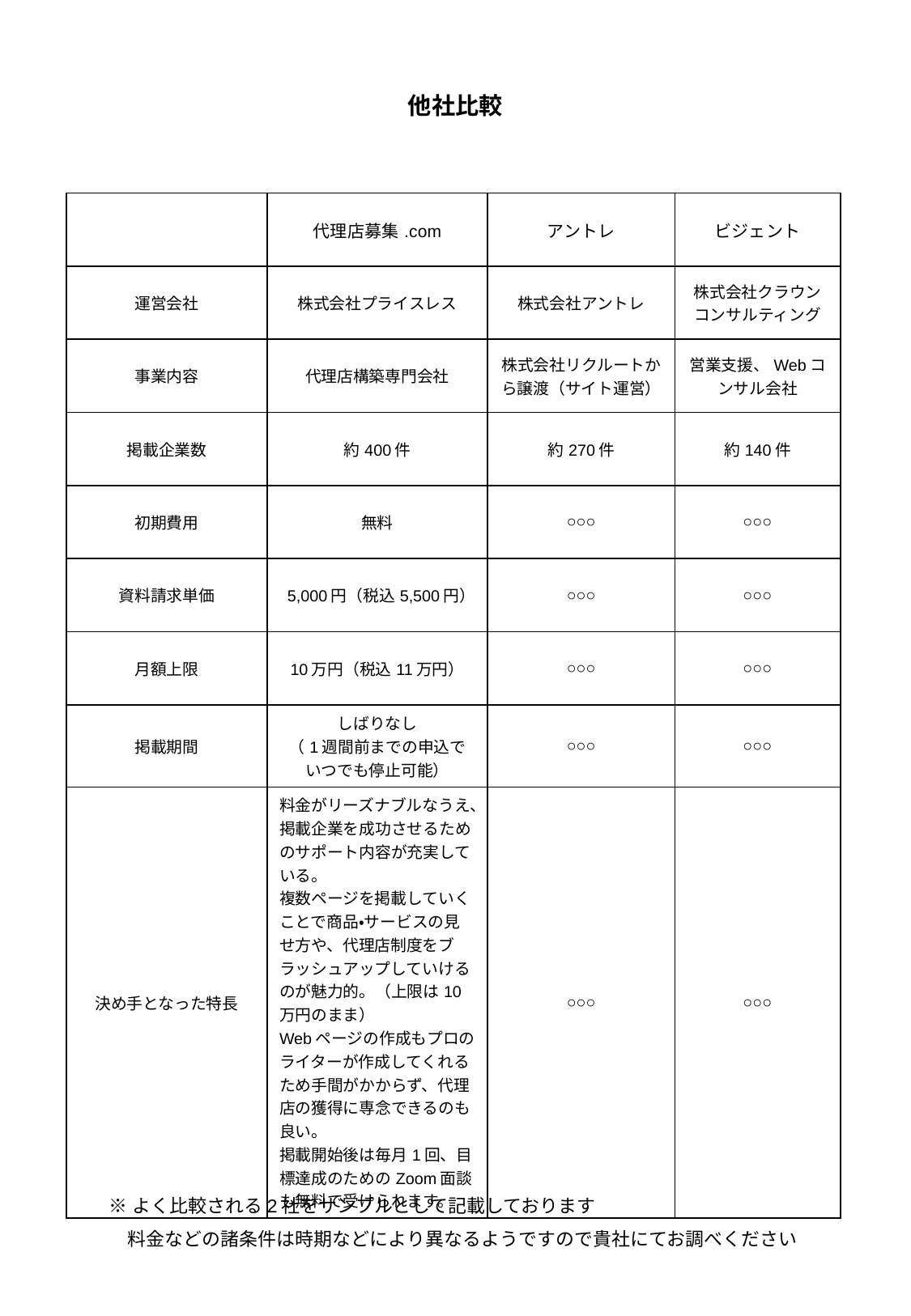

# 他社比較
|  | 代理店募集.com | アントレ | ビジェント |
| --- | --- | --- | --- |
| 運営会社 | 株式会社プライスレス | 株式会社アントレ | 株式会社クラウンコンサルティング |
| 事業内容 | 代理店構築専門会社 | 株式会社リクルートから譲渡（サイト運営） | 営業支援、Webコンサル会社 |
| 掲載企業数 | 約400件 | 約270件 | 約140件 |
| 初期費用 | 無料 | ○○○ | ○○○ |
| 資料請求単価 | 5,000円（税込5,500円） | ○○○ | ○○○ |
| 月額上限 | 10万円（税込11万円） | ○○○ | ○○○ |
| 掲載期間 | しばりなし （1週間前までの申込で いつでも停止可能） | ○○○ | ○○○ |
| 決め手となった特長 | 料金がリーズナブルなうえ、掲載企業を成功させるためのサポート内容が充実している。 複数ページを掲載していくことで商品・サービスの見せ方や、代理店制度をブラッシュアップしていけるのが魅力的。（上限は10万円のまま） Webページの作成もプロのライターが作成してくれるため手間がかからず、代理店の獲得に専念できるのも良い。 掲載開始後は毎月1回、目標達成のためのZoom面談も無料で受けられます。 | ○○○ | ○○○ |
※よく比較される2社をサンプルとして記載しております
　料金などの諸条件は時期などにより異なるようですので貴社にてお調べください